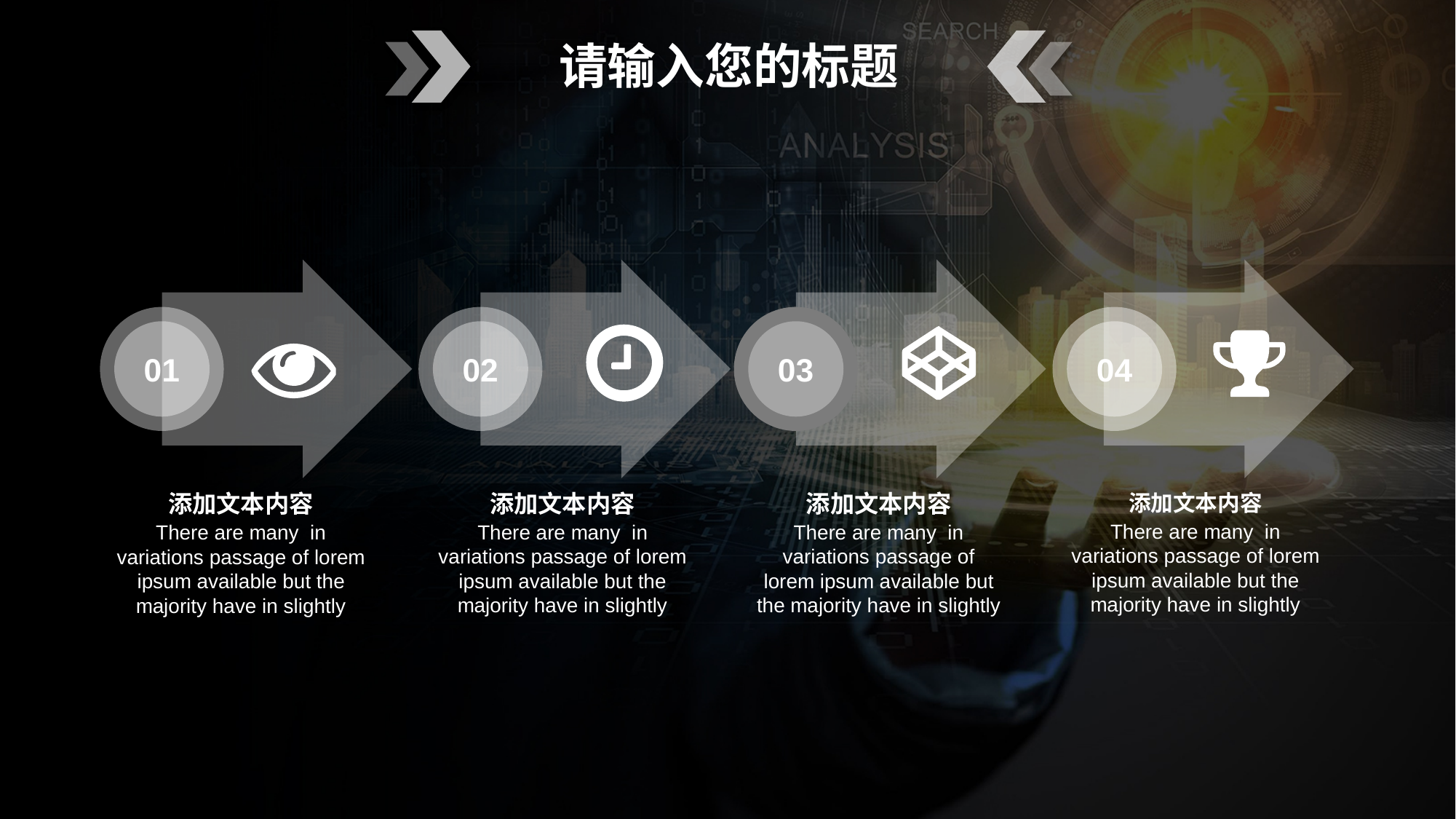

请输入您的标题

01

02

03

04

添加文本内容
There are many  in variations passage of lorem ipsum available but the majority have in slightly
添加文本内容
There are many  in variations passage of lorem ipsum available but the majority have in slightly
添加文本内容
There are many  in variations passage of lorem ipsum available but the majority have in slightly
添加文本内容
There are many  in variations passage of lorem ipsum available but the majority have in slightly